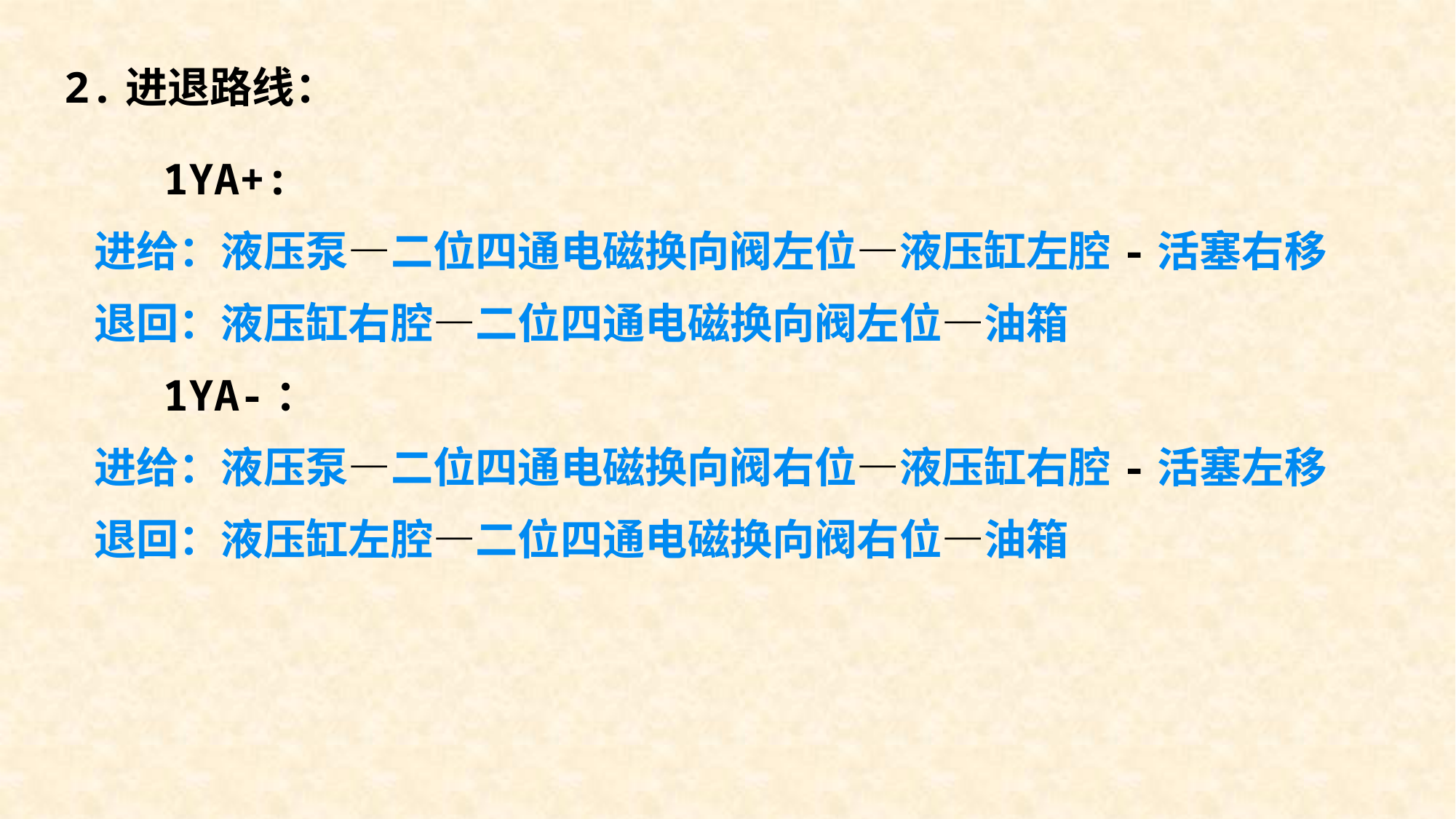

2.进退路线：
     1YA+:
     进给：液压泵—二位四通电磁换向阀左位—液压缸左腔-活塞右移
     退回：液压缸右腔—二位四通电磁换向阀左位—油箱
     1YA-：
     进给：液压泵—二位四通电磁换向阀右位—液压缸右腔-活塞左移
     退回：液压缸左腔—二位四通电磁换向阀右位—油箱